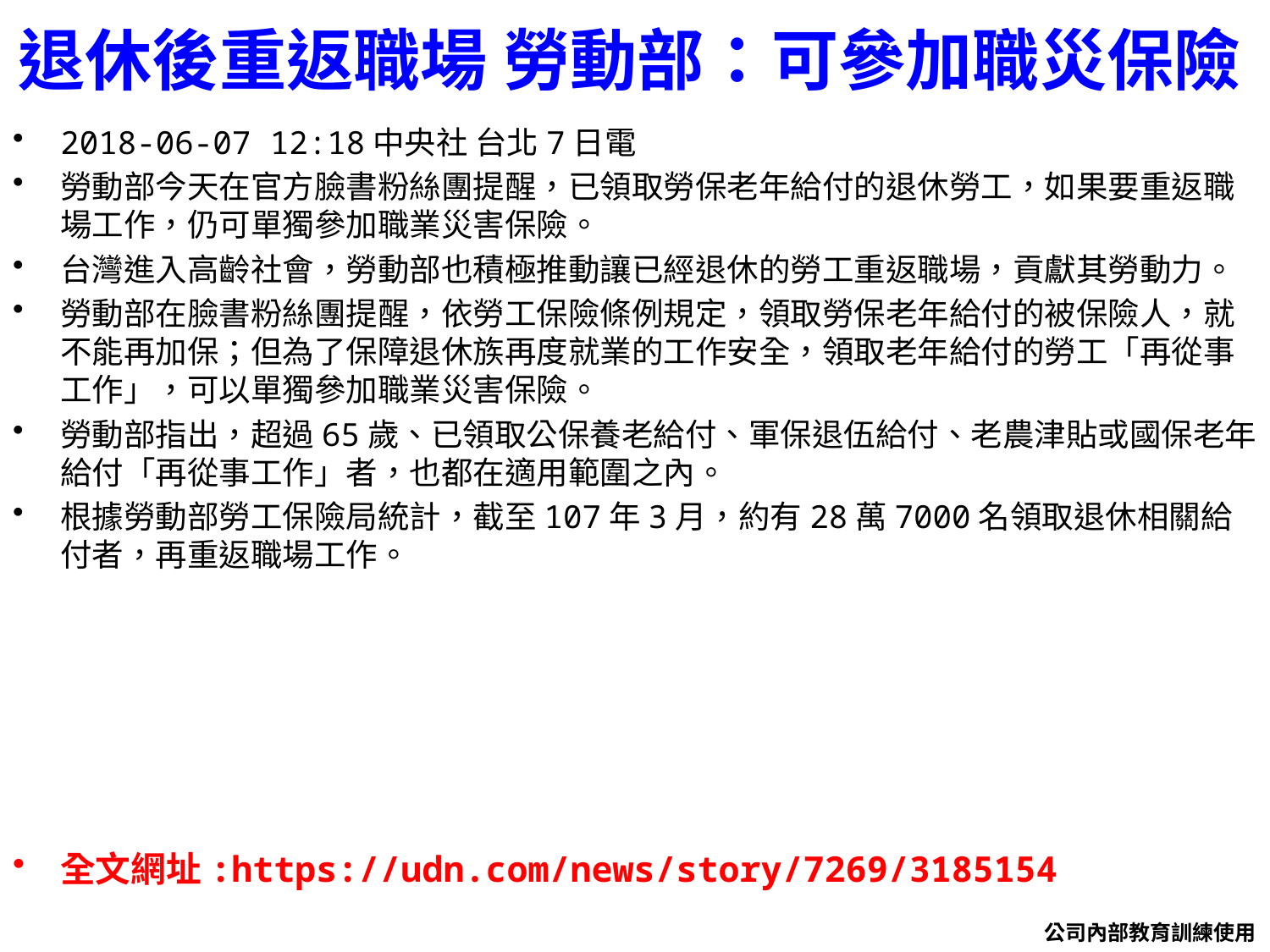

# 退休後重返職場 勞動部：可參加職災保險
2018-06-07 12:18中央社 台北7日電
勞動部今天在官方臉書粉絲團提醒，已領取勞保老年給付的退休勞工，如果要重返職場工作，仍可單獨參加職業災害保險。
台灣進入高齡社會，勞動部也積極推動讓已經退休的勞工重返職場，貢獻其勞動力。
勞動部在臉書粉絲團提醒，依勞工保險條例規定，領取勞保老年給付的被保險人，就不能再加保；但為了保障退休族再度就業的工作安全，領取老年給付的勞工「再從事工作」，可以單獨參加職業災害保險。
勞動部指出，超過65歲、已領取公保養老給付、軍保退伍給付、老農津貼或國保老年給付「再從事工作」者，也都在適用範圍之內。
根據勞動部勞工保險局統計，截至107年3月，約有28萬7000名領取退休相關給付者，再重返職場工作。

全文網址:https://udn.com/news/story/7269/3185154

公司內部教育訓練使用